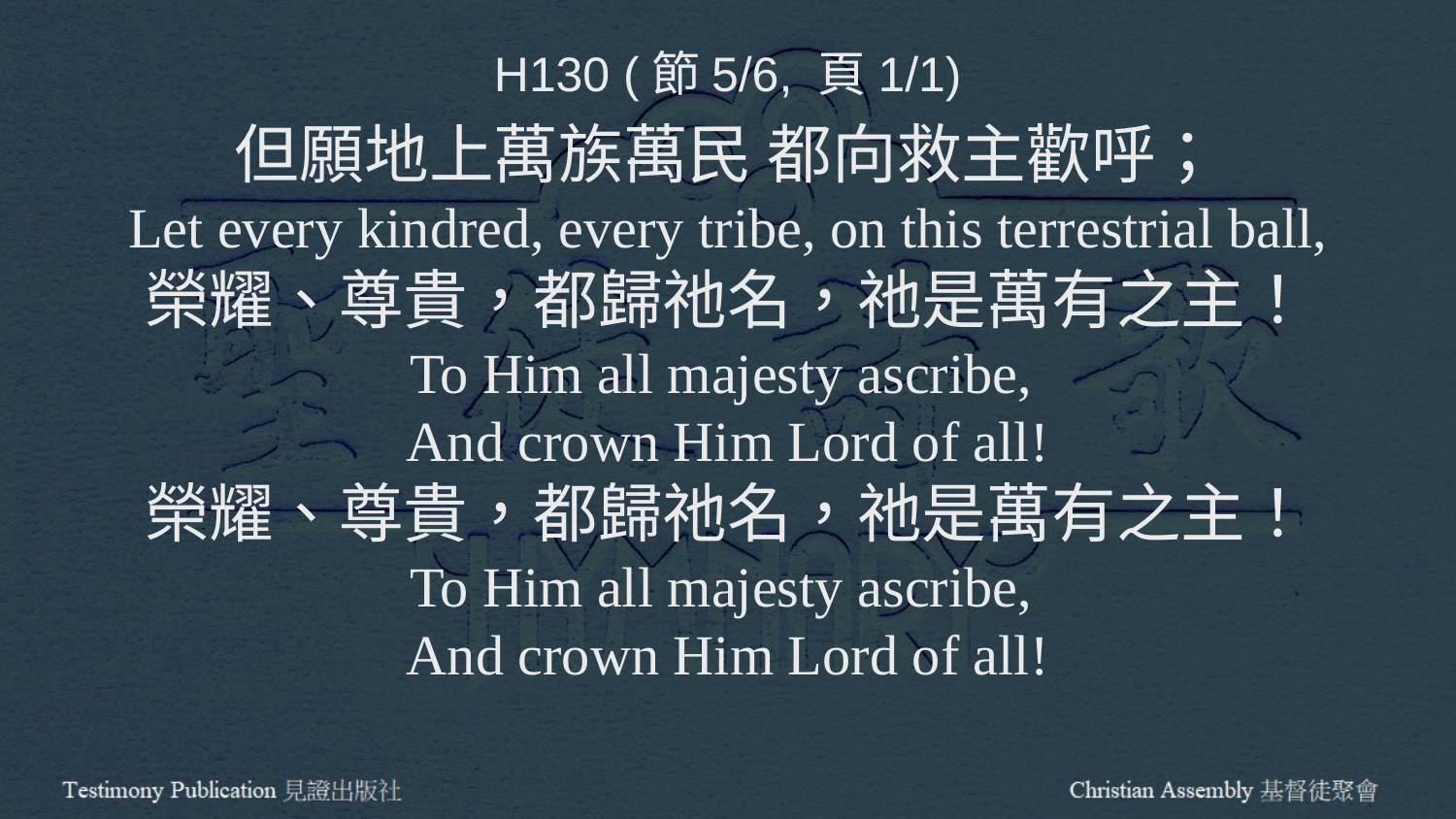

H130 (節5/6, 頁1/1)
但願地上萬族萬民 都向救主歡呼；
Let every kindred, every tribe, on this terrestrial ball,
榮耀、尊貴，都歸祂名，祂是萬有之主！
To Him all majesty ascribe,
And crown Him Lord of all!
榮耀、尊貴，都歸祂名，祂是萬有之主！
To Him all majesty ascribe,
And crown Him Lord of all!